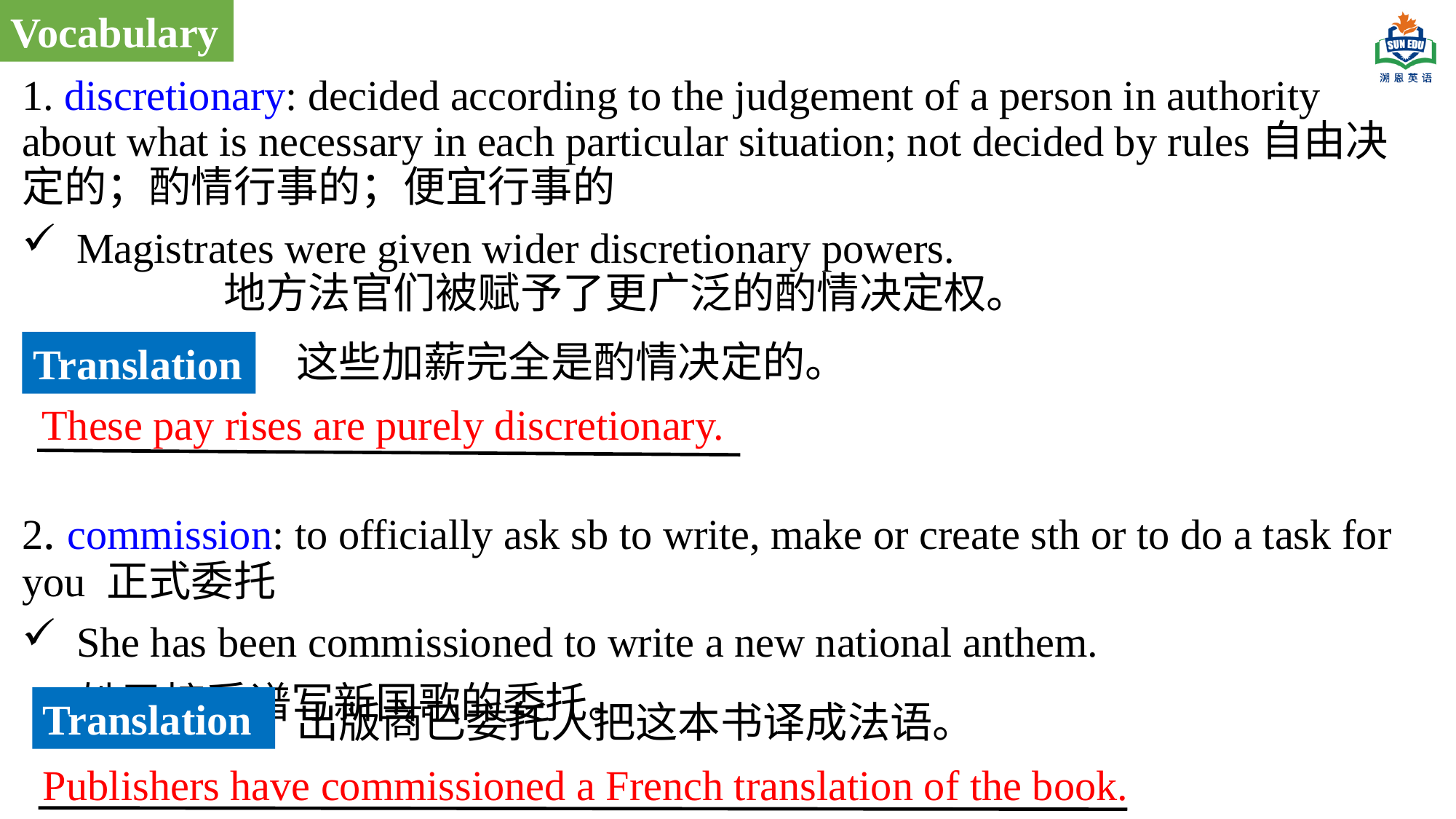

Vocabulary
1. discretionary: decided according to the judgement of a person in authority about what is necessary in each particular situation; not decided by rules自由决定的；酌情行事的；便宜行事的
Magistrates were given wider discretionary powers.                                                          地方法官们被赋予了更广泛的酌情决定权。

2. commission: to officially ask sb to write, make or create sth or to do a task for you 正式委托
She has been commissioned to write a new national anthem.
     她已接受谱写新国歌的委托。

这些加薪完全是酌情决定的。
Translation
These pay rises are purely discretionary.
Translation
出版商已委托人把这本书译成法语。
Publishers have commissioned a French translation of the book.